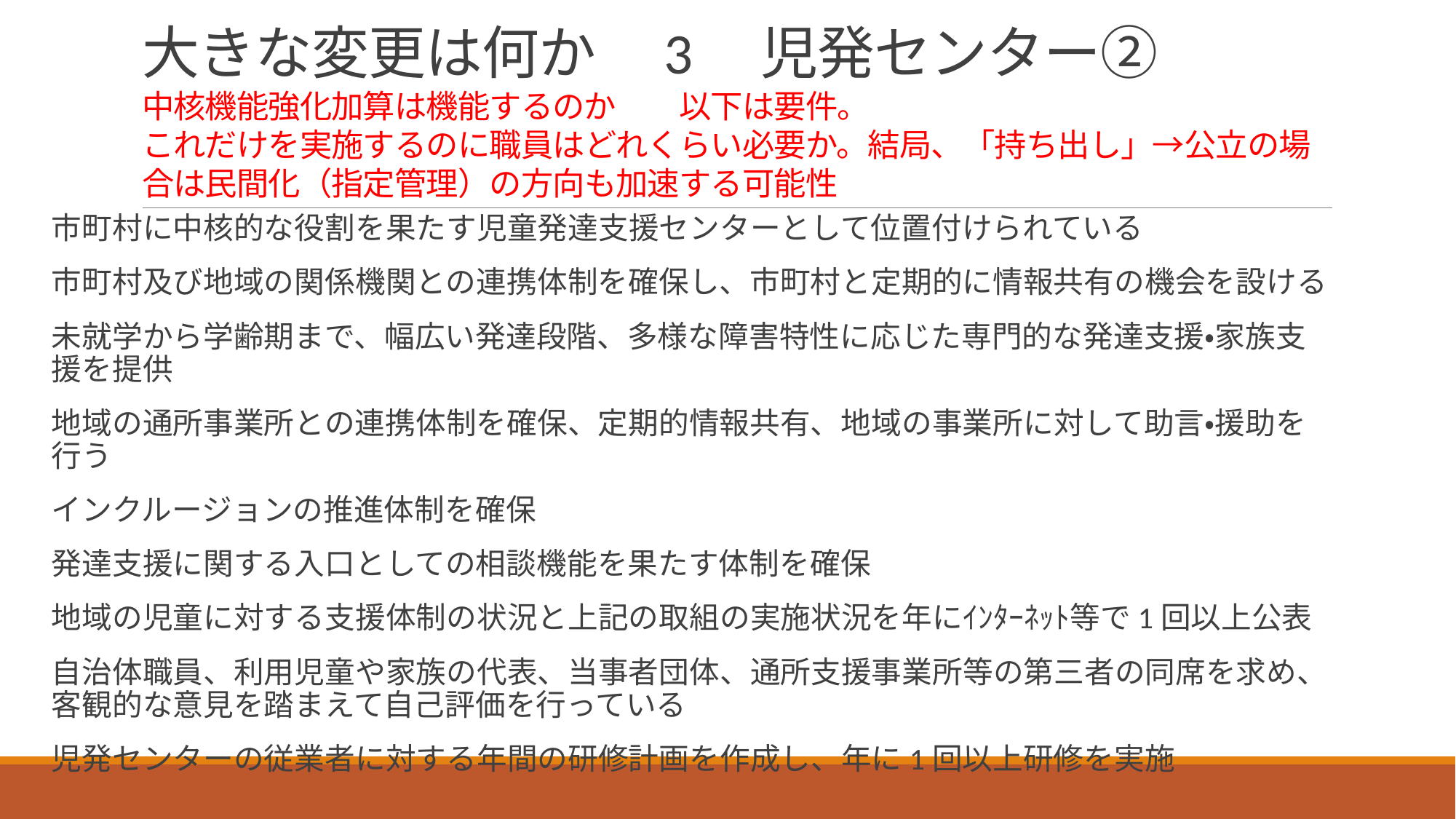

# 大きな変更は何か　3　児発センター② 中核機能強化加算は機能するのか　　以下は要件。 これだけを実施するのに職員はどれくらい必要か。結局、「持ち出し」→公立の場合は民間化（指定管理）の方向も加速する可能性
市町村に中核的な役割を果たす児童発達支援センターとして位置付けられている
市町村及び地域の関係機関との連携体制を確保し、市町村と定期的に情報共有の機会を設ける
未就学から学齢期まで、幅広い発達段階、多様な障害特性に応じた専門的な発達支援・家族支援を提供
地域の通所事業所との連携体制を確保、定期的情報共有、地域の事業所に対して助言・援助を行う
インクルージョンの推進体制を確保
発達支援に関する入口としての相談機能を果たす体制を確保
地域の児童に対する支援体制の状況と上記の取組の実施状況を年にｲﾝﾀｰﾈｯﾄ等で1回以上公表
自治体職員、利用児童や家族の代表、当事者団体、通所支援事業所等の第三者の同席を求め、客観的な意見を踏まえて自己評価を行っている
児発センターの従業者に対する年間の研修計画を作成し、年に1回以上研修を実施